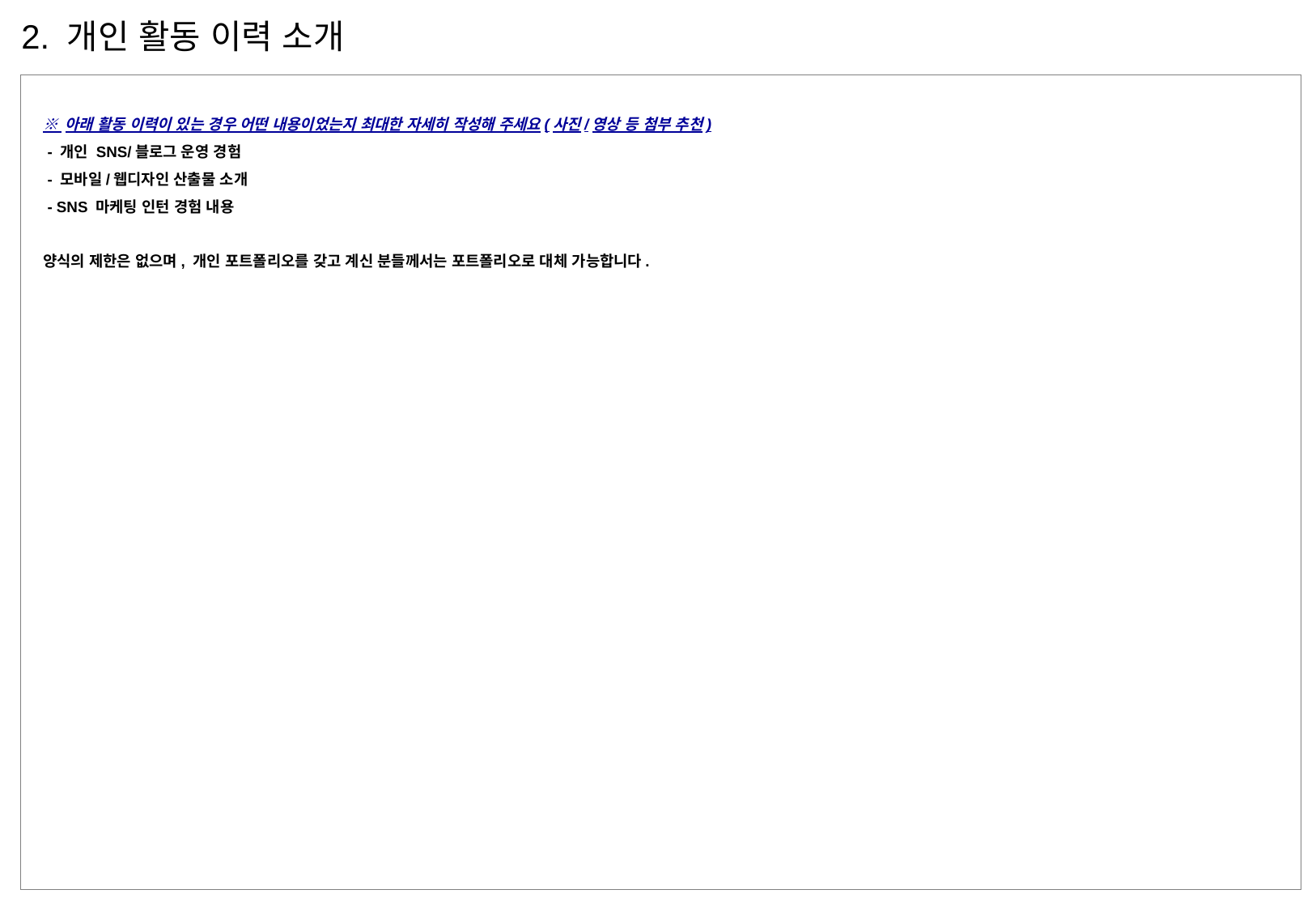

# 2. 개인 활동 이력 소개

※ 아래 활동 이력이 있는 경우 어떤 내용이었는지 최대한 자세히 작성해 주세요(사진/영상 등 첨부 추천)
 - 개인 SNS/블로그 운영 경험
 - 모바일/웹디자인 산출물 소개
 - SNS 마케팅 인턴 경험 내용

양식의 제한은 없으며, 개인 포트폴리오를 갖고 계신 분들께서는 포트폴리오로 대체 가능합니다.